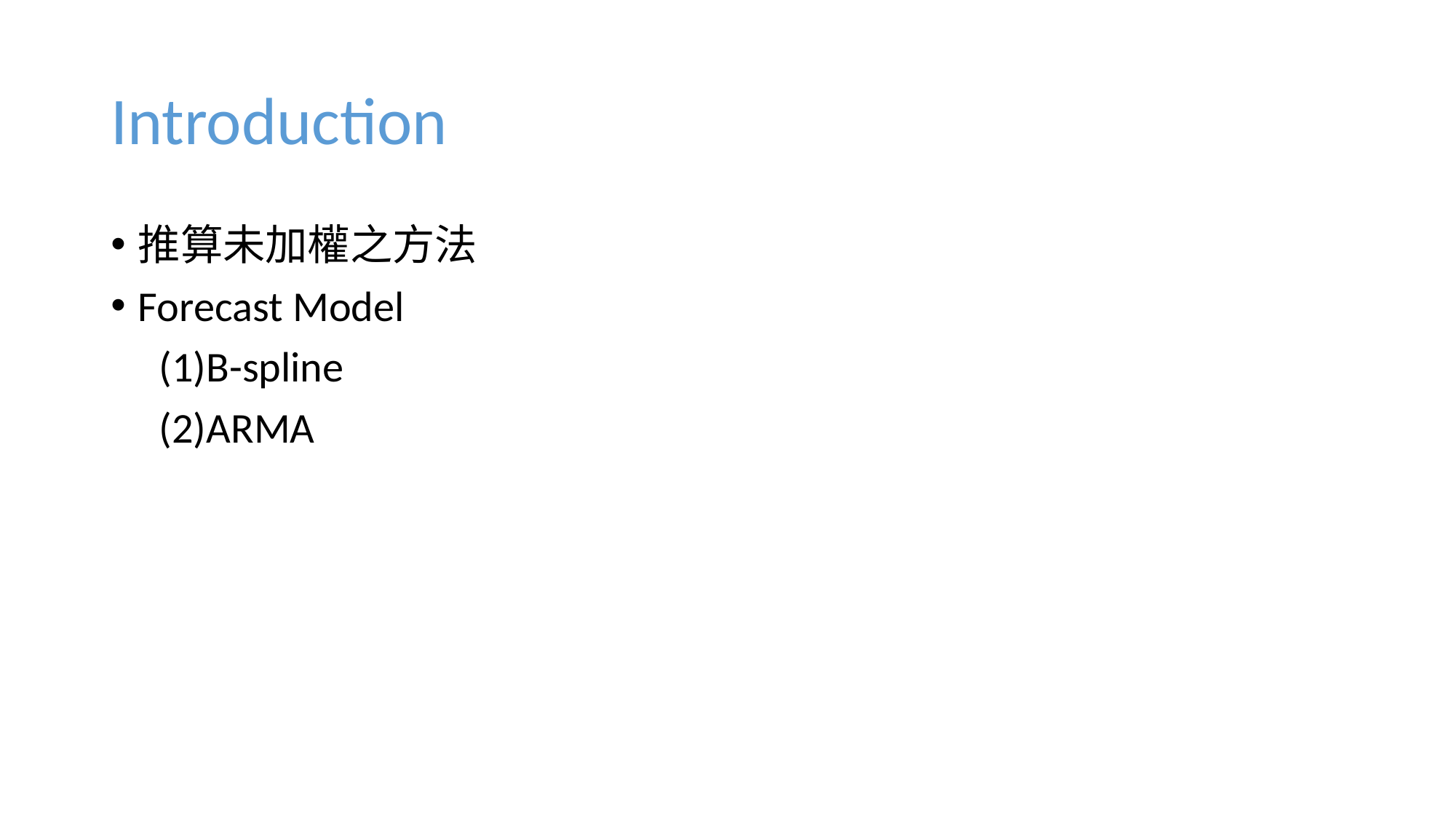

# Introduction
推算未加權之方法
Forecast Model
     (1)B-spline
     (2)ARMA